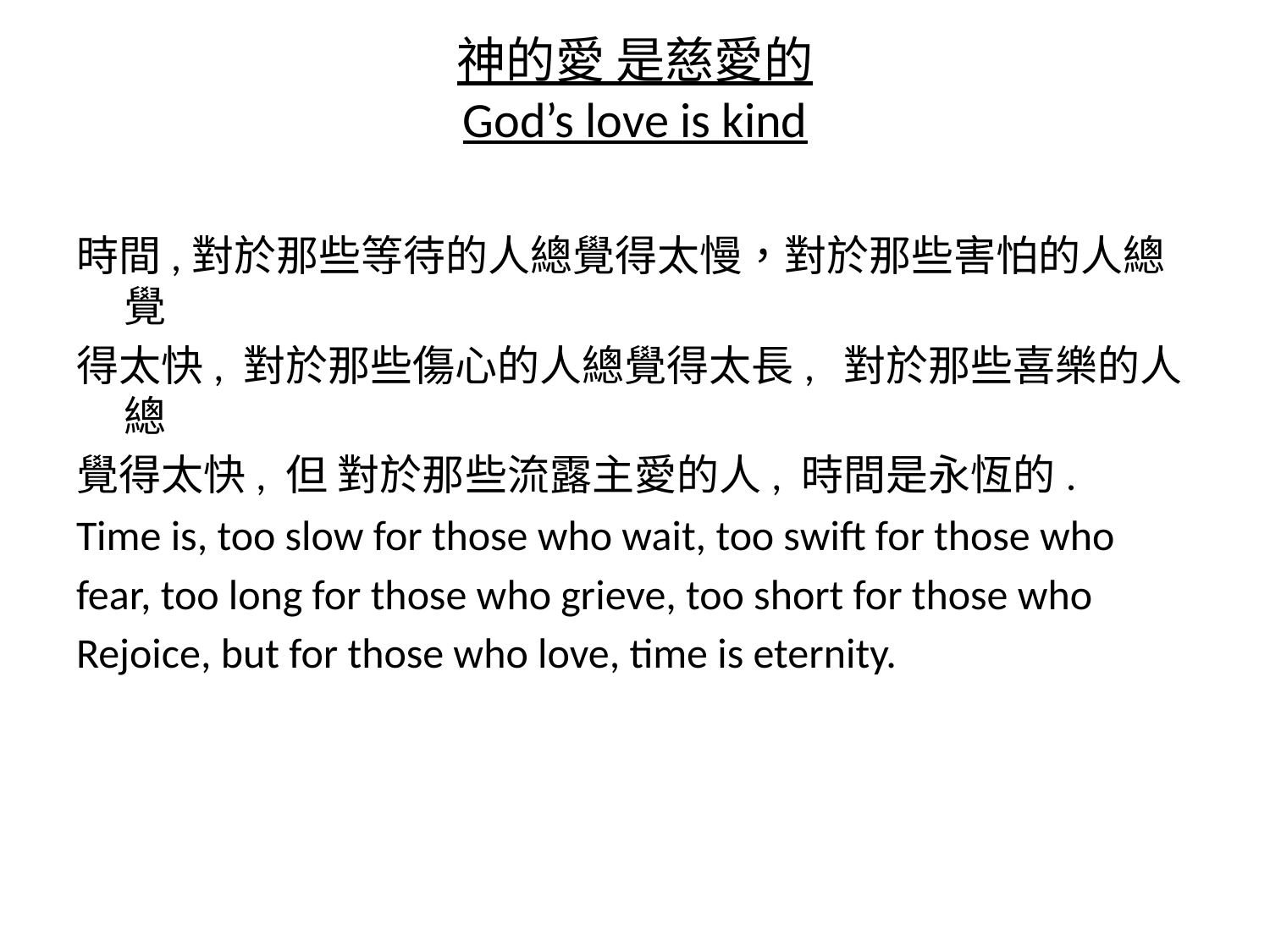

# 神的愛 是慈愛的 God’s love is kind
時間,對於那些等待的人總覺得太慢，對於那些害怕的人總覺
得太快, 對於那些傷心的人總覺得太長,  對於那些喜樂的人總
覺得太快, 但 對於那些流露主愛的人, 時間是永恆的.
Time is, too slow for those who wait, too swift for those who
fear, too long for those who grieve, too short for those who
Rejoice, but for those who love, time is eternity.